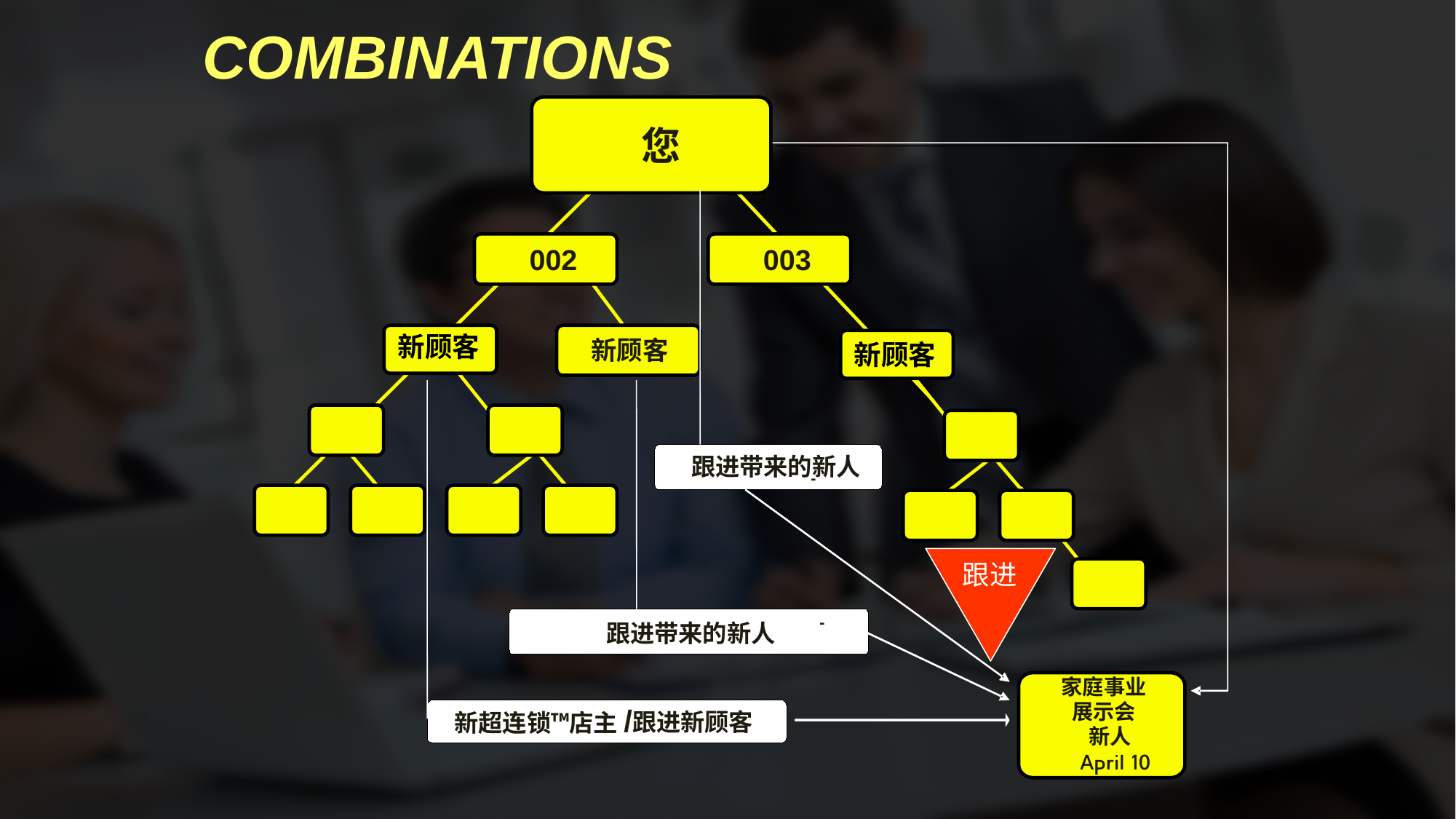

COMBINATIONS

您

002
003

新顾客

新顾客

新顾客

跟进带来的新人

-

跟进

-
跟进带来的新人

家庭事业
展示会

新超连锁™店主/
跟进新顾客

新人
April 10